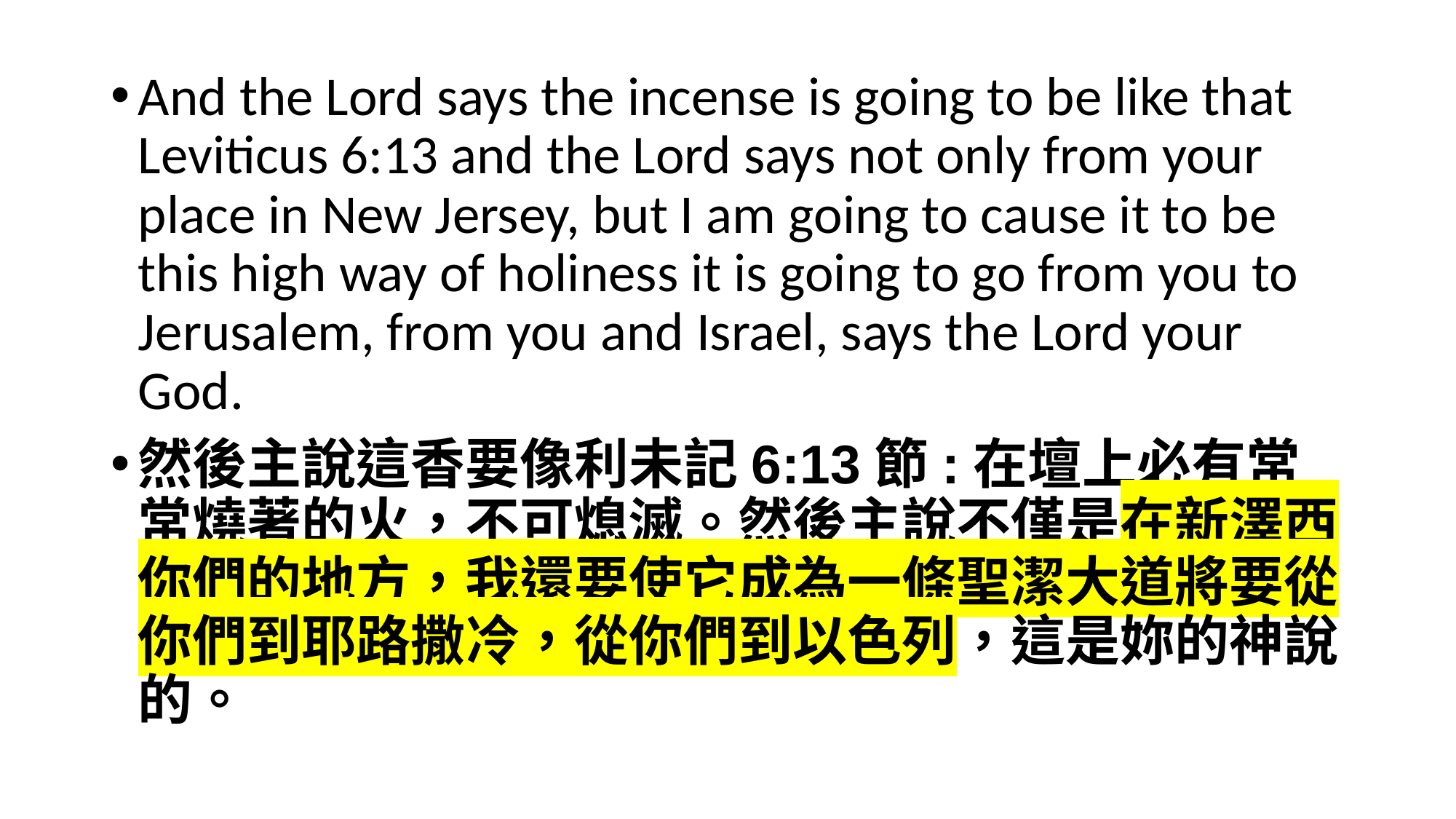

And the Lord says the incense is going to be like that Leviticus 6:13 and the Lord says not only from your place in New Jersey, but I am going to cause it to be this high way of holiness it is going to go from you to Jerusalem, from you and Israel, says the Lord your God.
然後主說這香要像利未記6:13節:在壇上必有常常燒著的火，不可熄滅。然後主說不僅是在新澤西你們的地方，我還要使它成為一條聖潔大道將要從你們到耶路撒冷，從你們到以色列，這是妳的神說的。